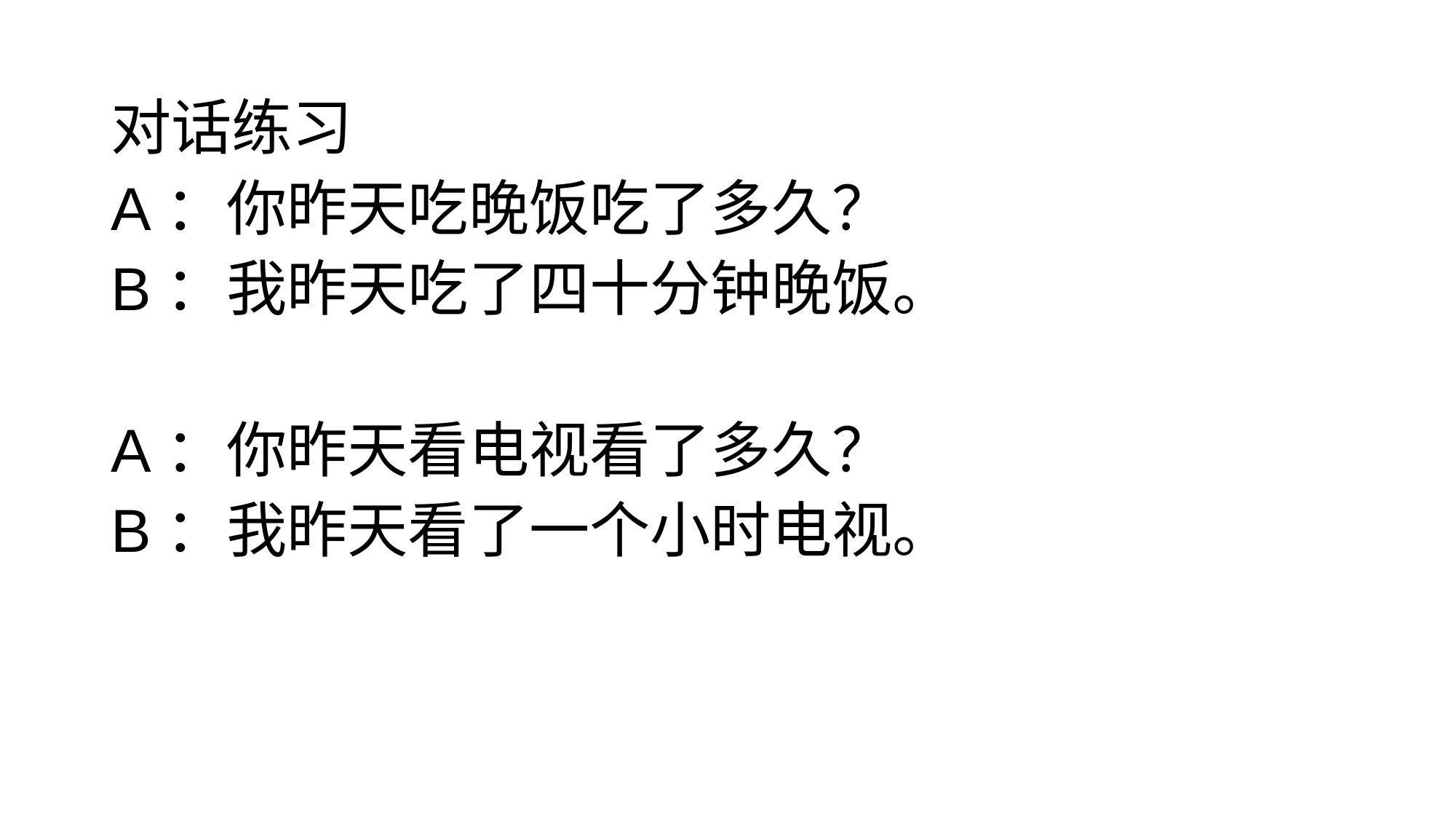

对话练习
A：你昨天吃晚饭吃了多久？
B：我昨天吃了四十分钟晚饭。

A：你昨天看电视看了多久？
B：我昨天看了一个小时电视。